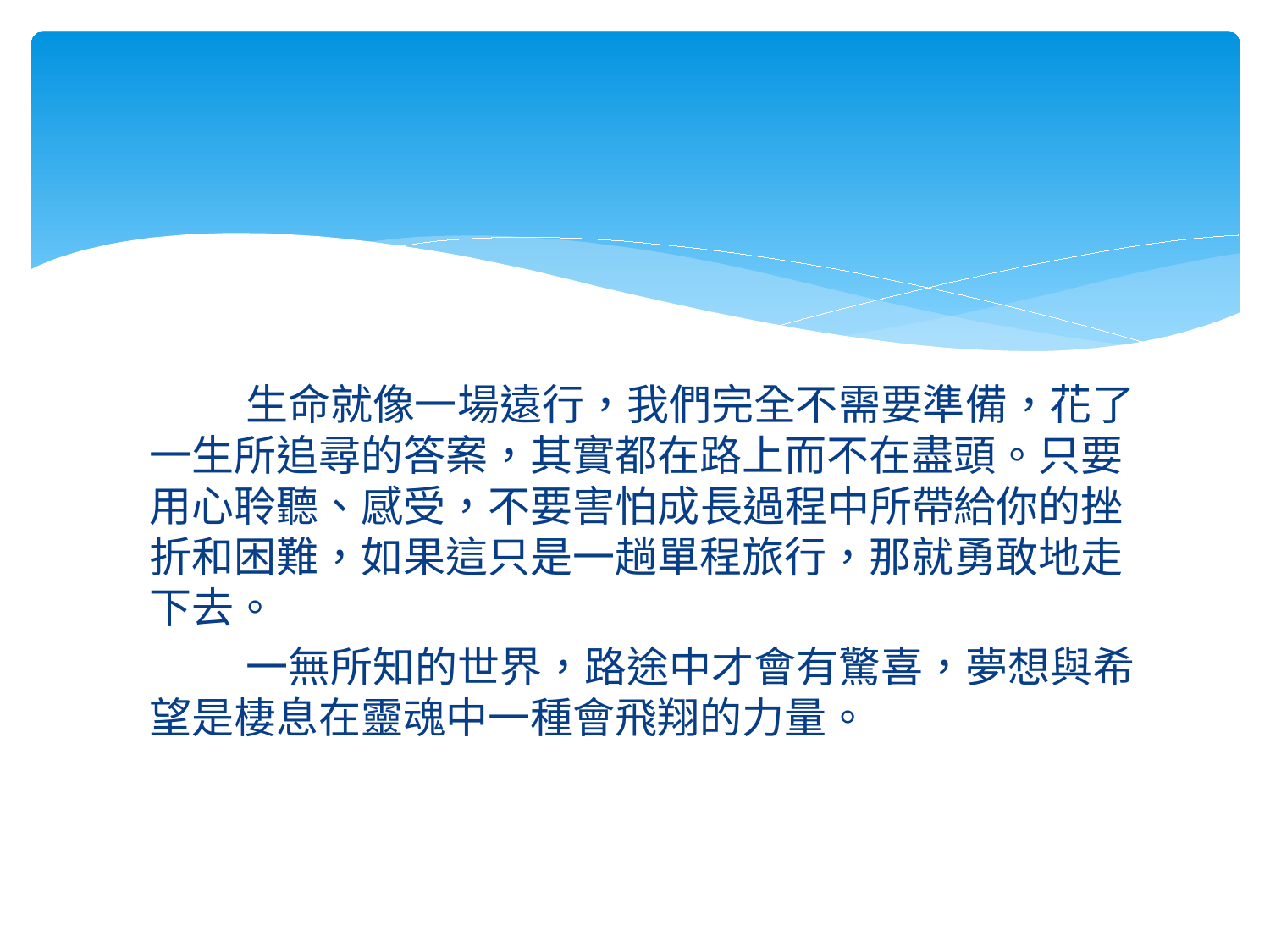

#
         生命就像一場遠行，我們完全不需要準備，花了一生所追尋的答案，其實都在路上而不在盡頭。只要用心聆聽、感受，不要害怕成長過程中所帶給你的挫折和困難，如果這只是一趟單程旅行，那就勇敢地走下去。
         一無所知的世界，路途中才會有驚喜，夢想與希望是棲息在靈魂中一種會飛翔的力量。